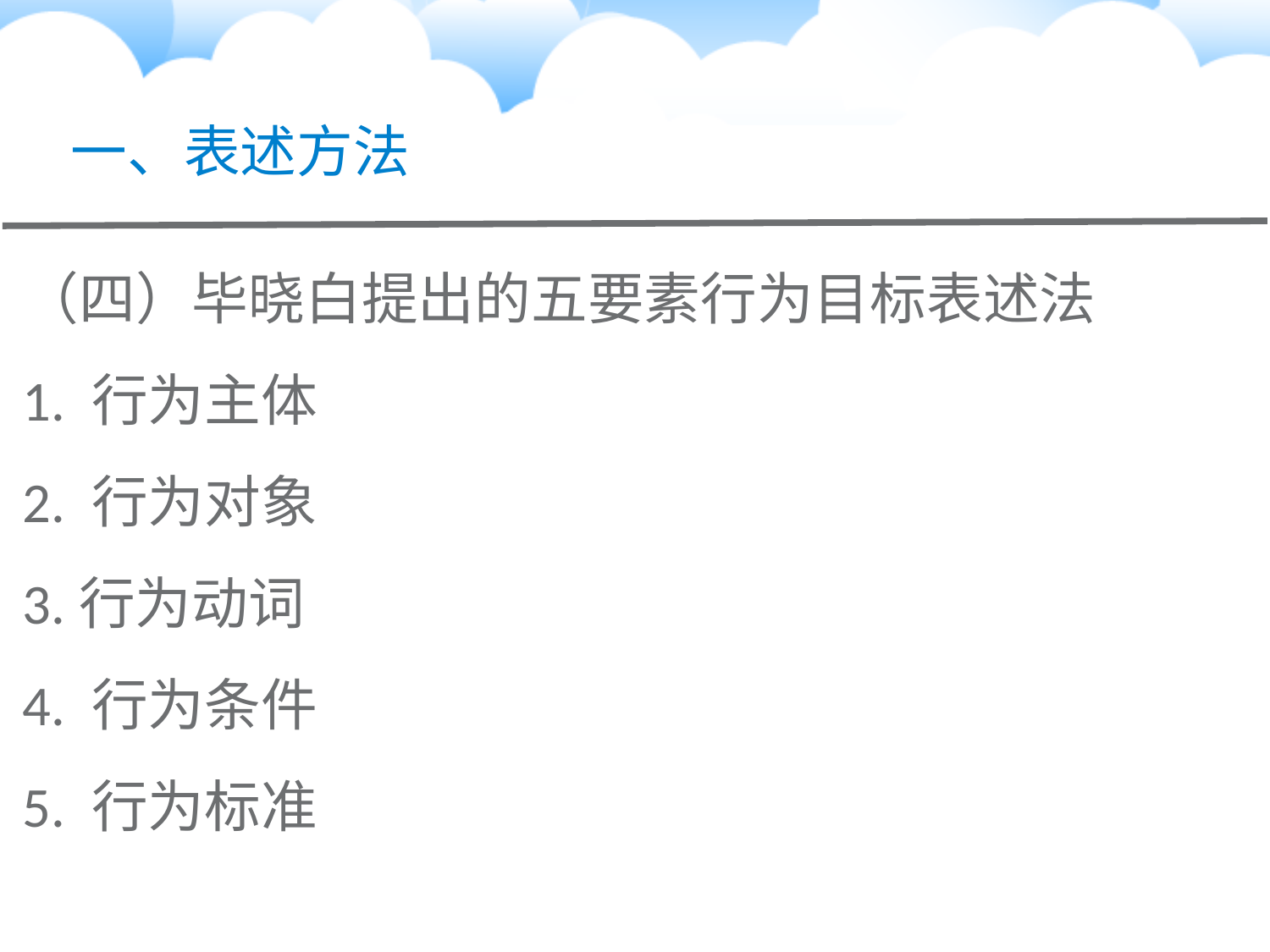

# 一、表述方法
（四）毕晓白提出的五要素行为目标表述法
1. 行为主体
2. 行为对象
3.行为动词
4. 行为条件
5. 行为标准